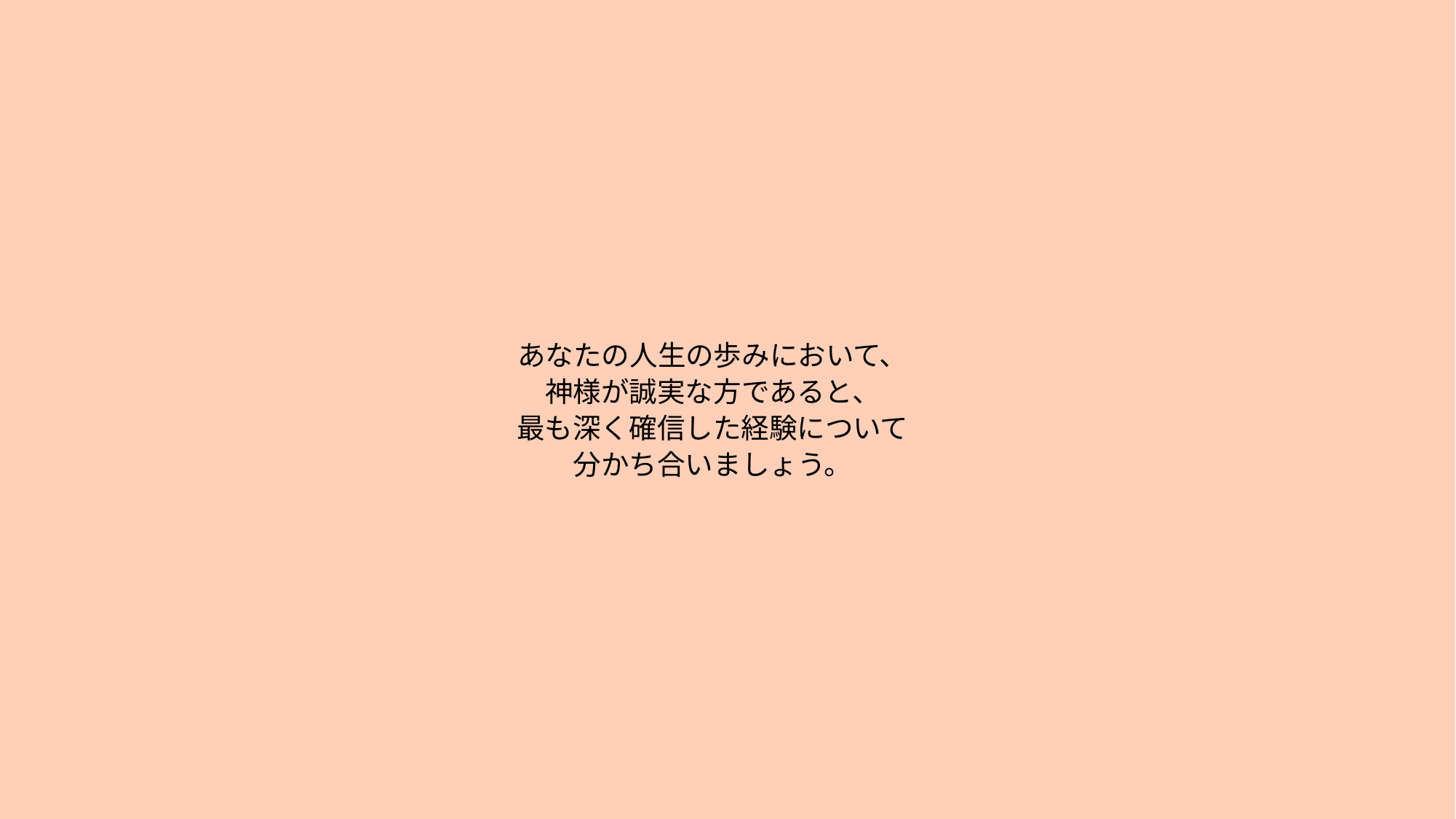

# あなたの人生の歩みにおいて、 神様が誠実な方であると、 最も深く確信した経験について 分かち合いましょう。